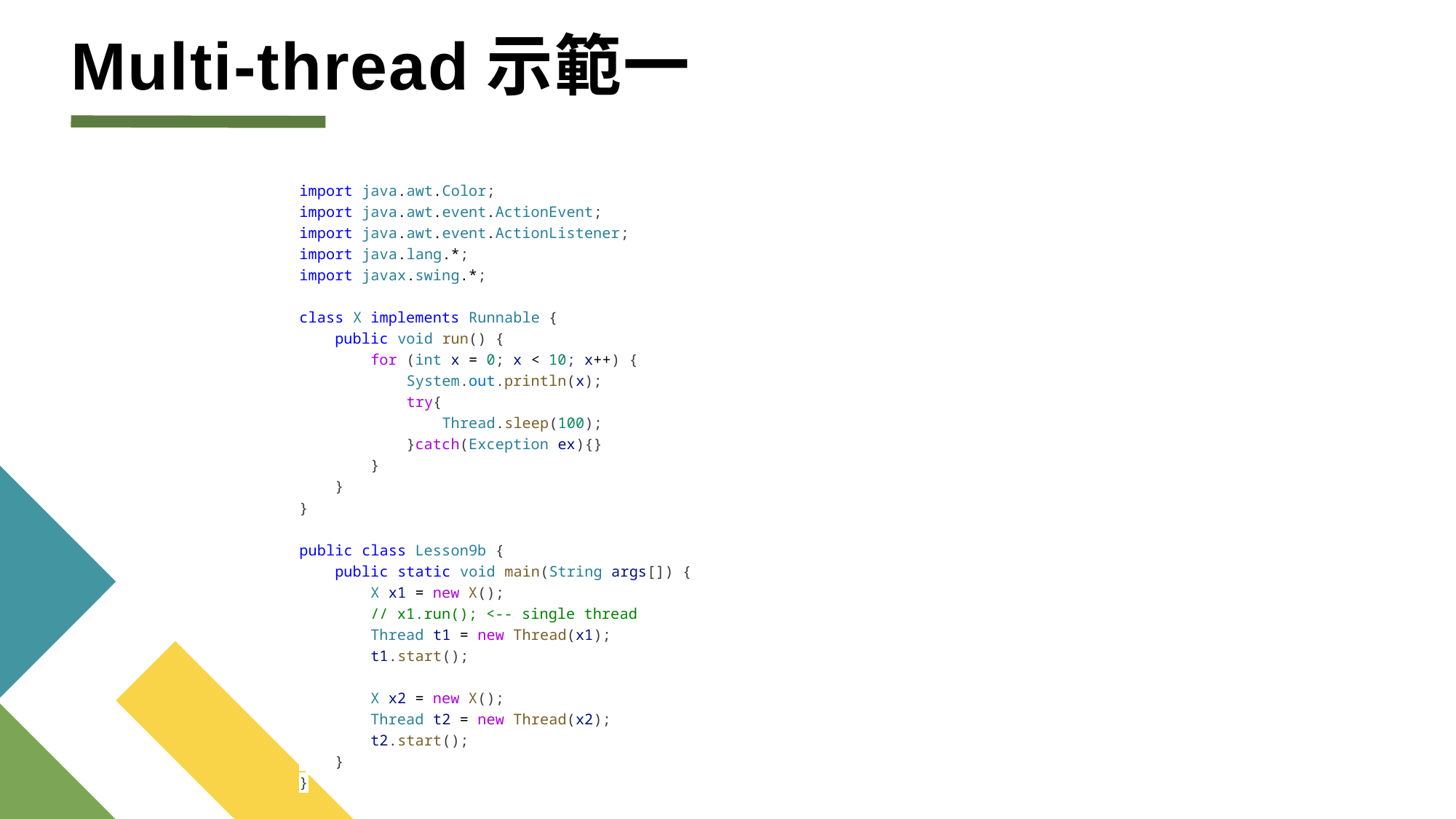

# Multi-thread示範一
import java.awt.Color;
import java.awt.event.ActionEvent;
import java.awt.event.ActionListener;
import java.lang.*;
import javax.swing.*;
class X implements Runnable {
    public void run() {
        for (int x = 0; x < 10; x++) {
            System.out.println(x);
            try{
                Thread.sleep(100);
            }catch(Exception ex){}
        }
    }
}
public class Lesson9b {
    public static void main(String args[]) {
        X x1 = new X();
        // x1.run(); <-- single thread
        Thread t1 = new Thread(x1);
        t1.start();
        X x2 = new X();
        Thread t2 = new Thread(x2);
        t2.start();
    }
}